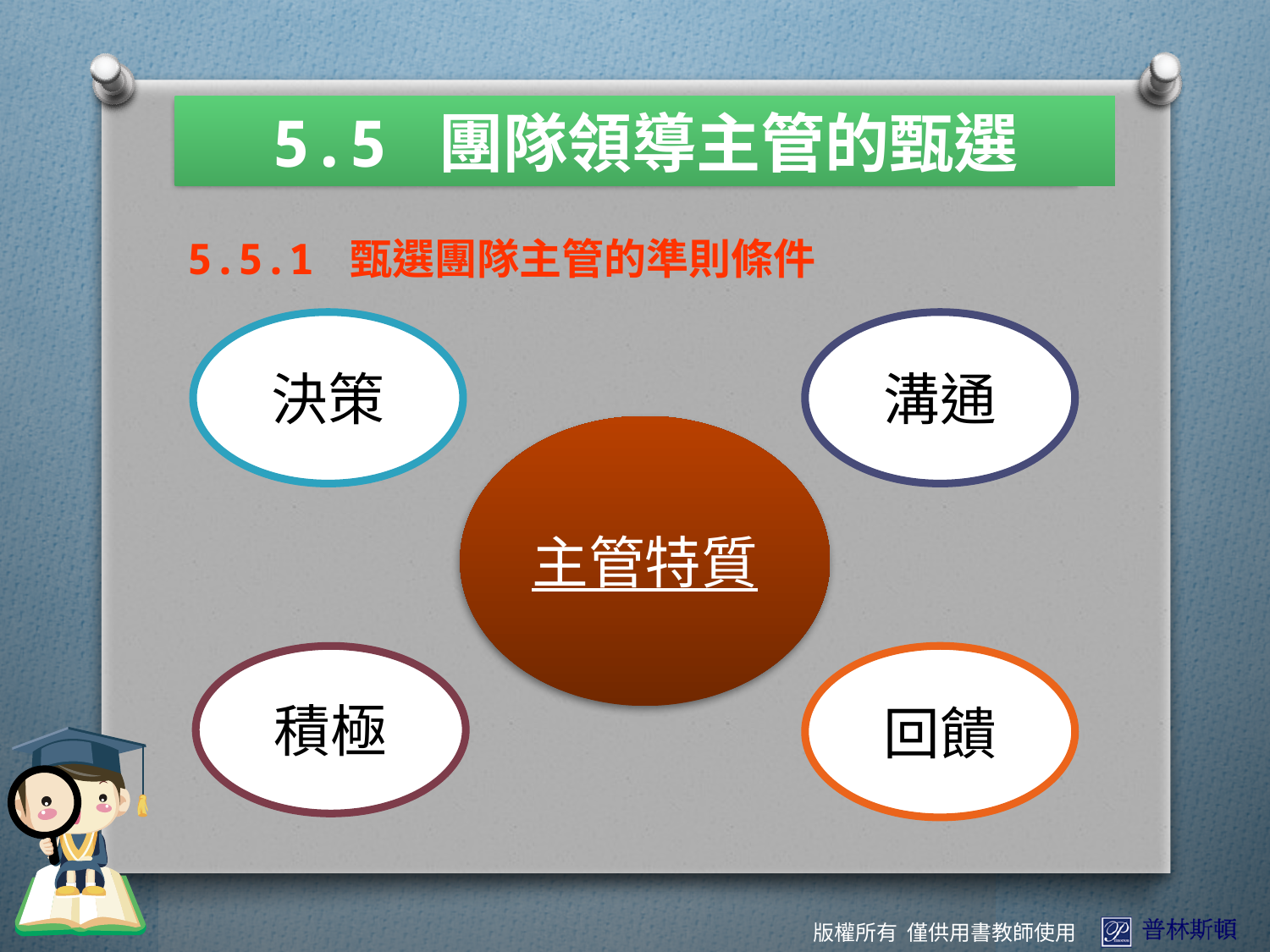

5.5 團隊領導主管的甄選
5.5.1 甄選團隊主管的準則條件
決策
溝通
主管特質
積極
回饋